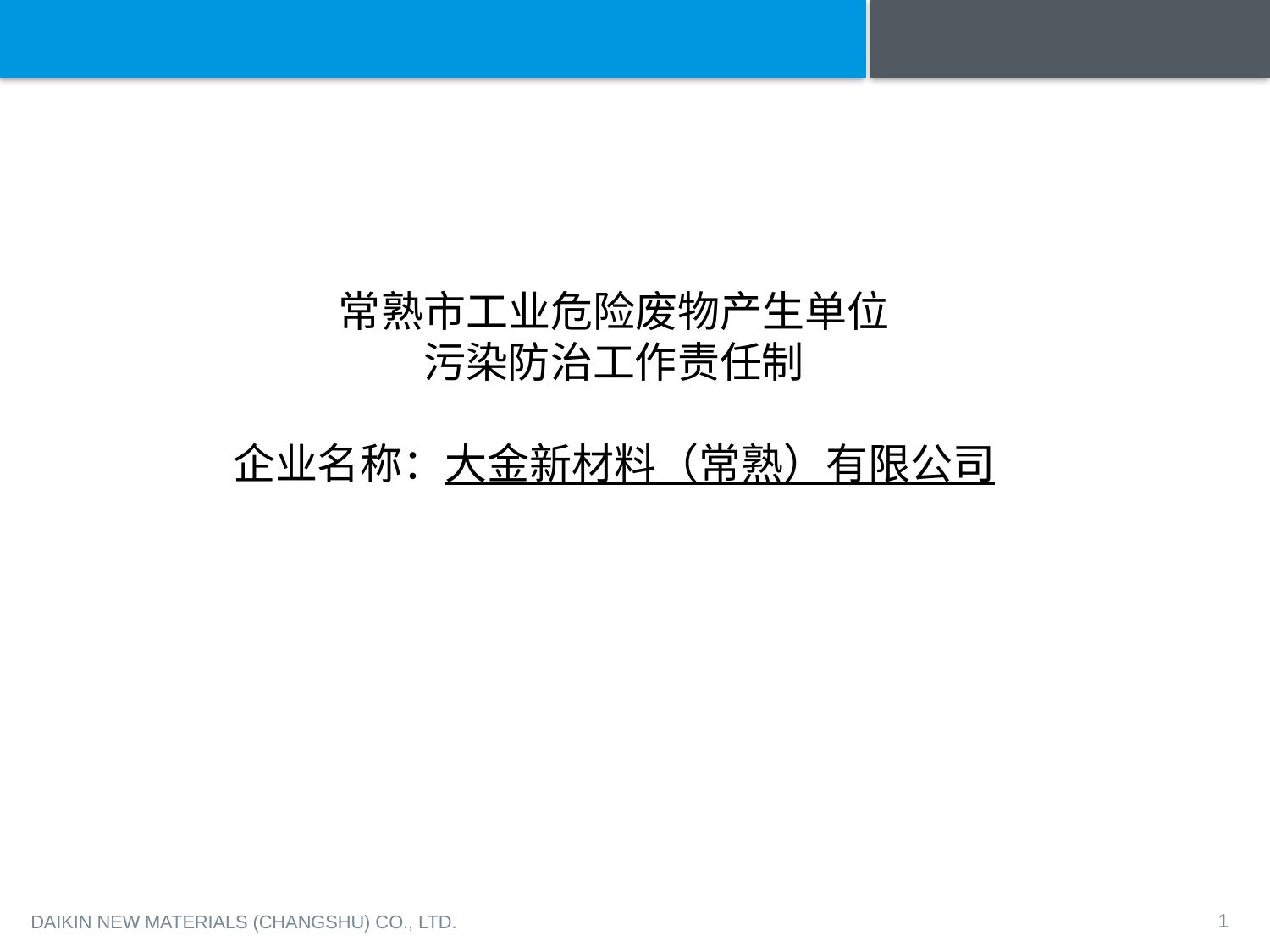

常熟市工业危险废物产生单位
污染防治工作责任制

企业名称：大金新材料（常熟）有限公司